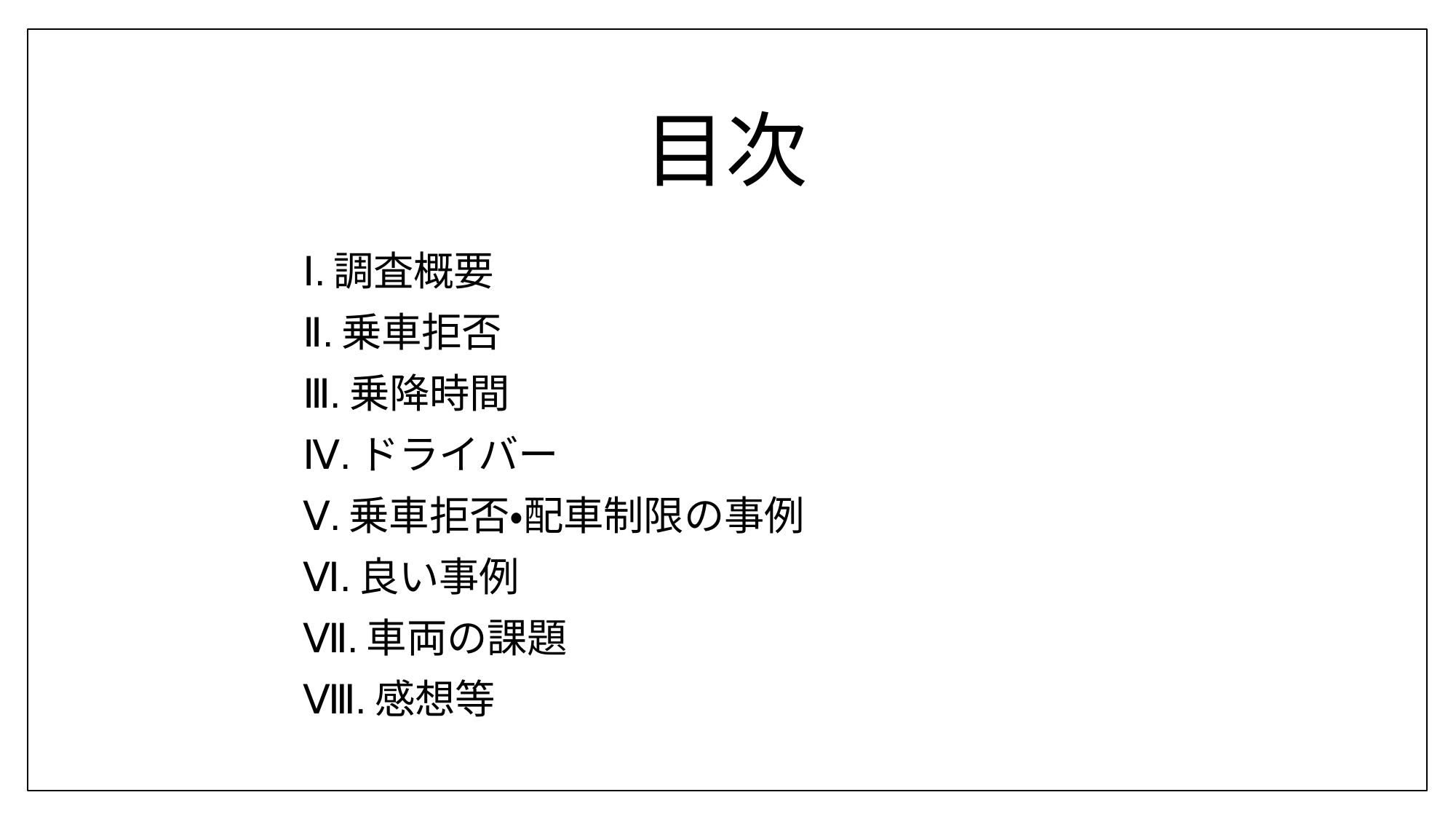

# 目次
Ⅰ.調査概要
Ⅱ.乗車拒否
Ⅲ.乗降時間
Ⅳ.ドライバー
Ⅴ.乗車拒否・配車制限の事例
Ⅵ.良い事例
Ⅶ.車両の課題
Ⅷ.感想等